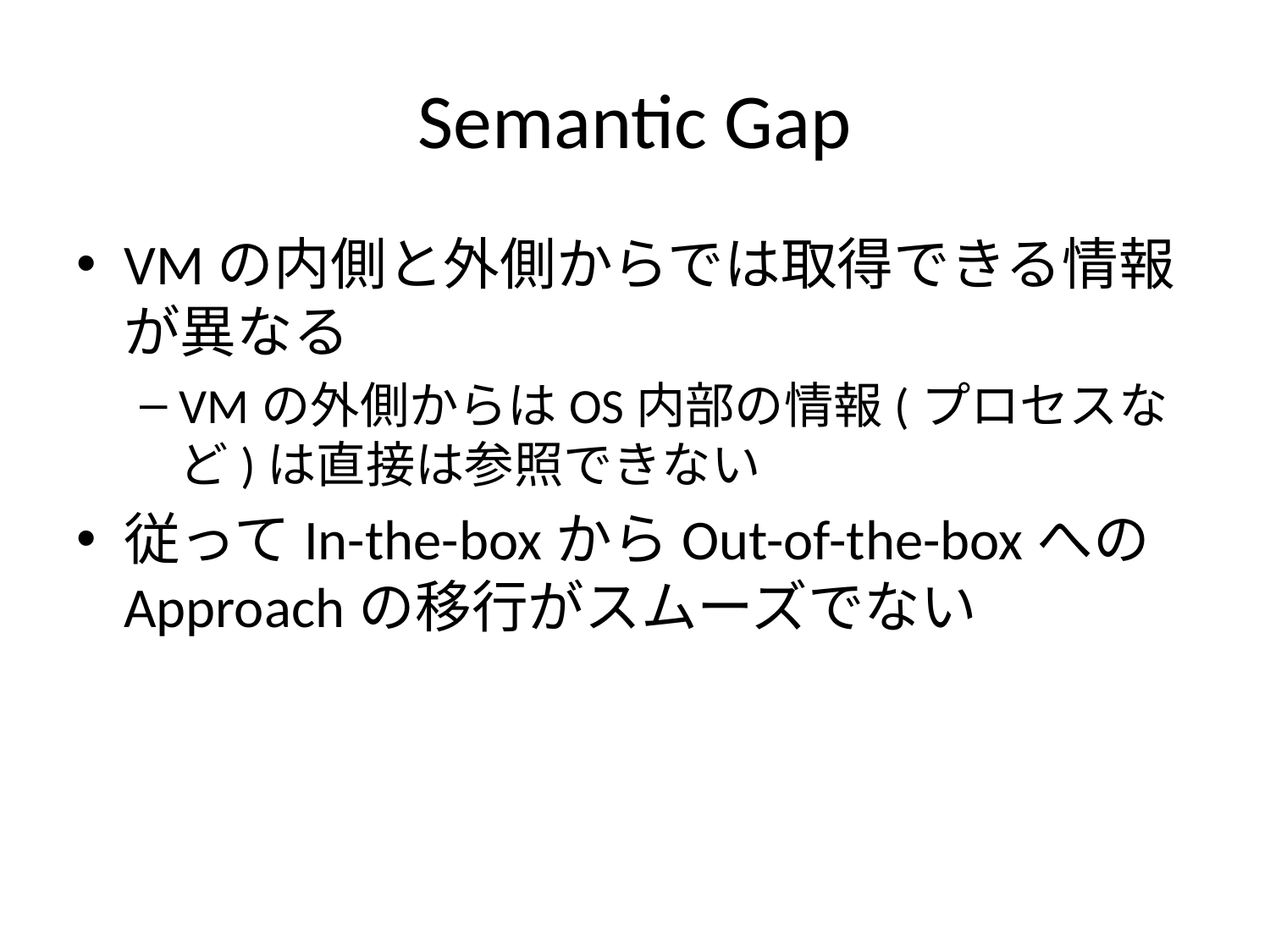

# Semantic Gap
VMの内側と外側からでは取得できる情報が異なる
VMの外側からはOS内部の情報(プロセスなど)は直接は参照できない
従ってIn-the-boxからOut-of-the-boxへのApproachの移行がスムーズでない